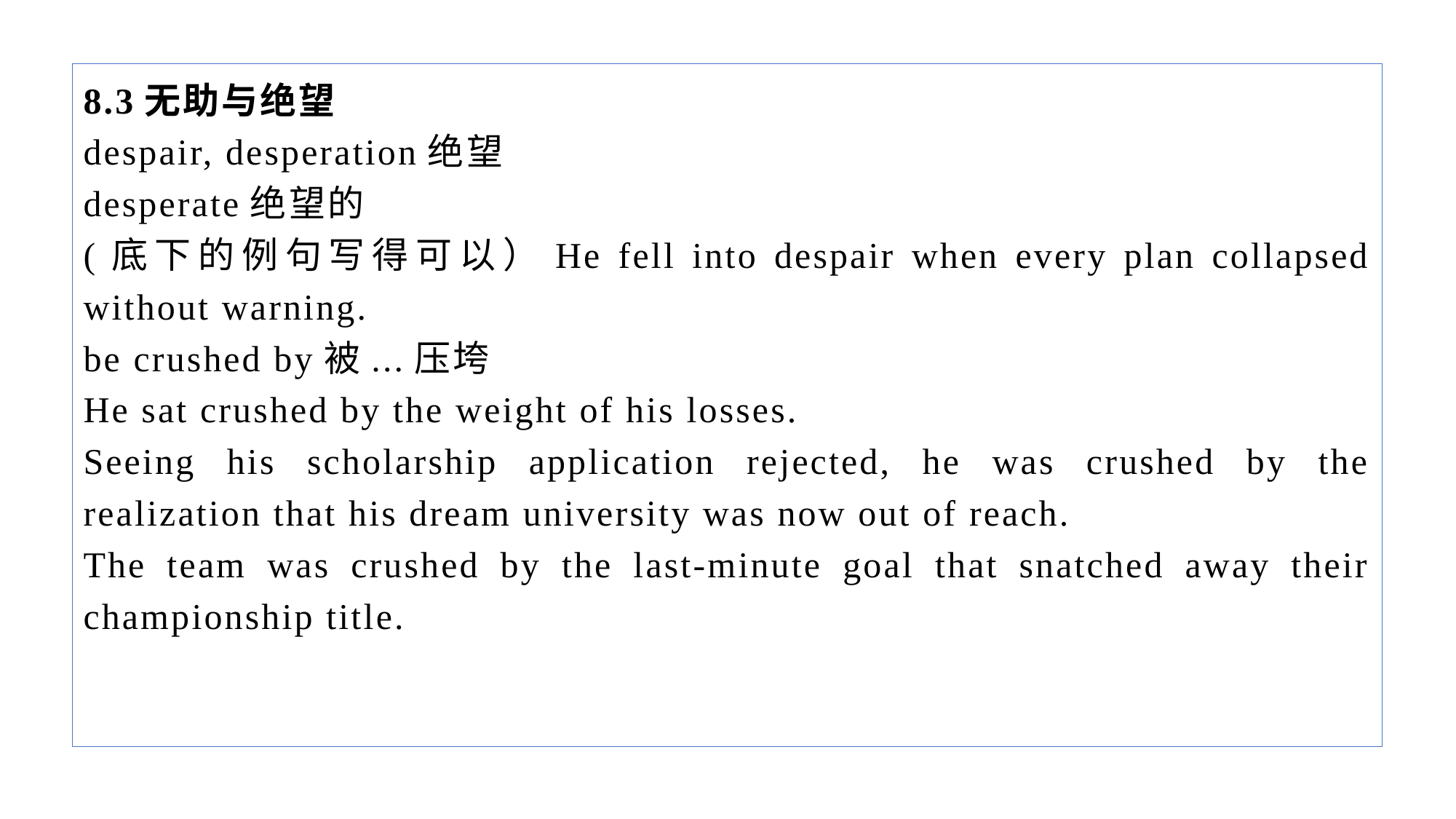

8.3无助与绝望
despair, desperation绝望
desperate绝望的
(底下的例句写得可以）He fell into despair when every plan collapsed without warning.
be crushed by被...压垮
He sat crushed by the weight of his losses.
Seeing his scholarship application rejected, he was crushed by the realization that his dream university was now out of reach.
The team was crushed by the last-minute goal that snatched away their championship title.